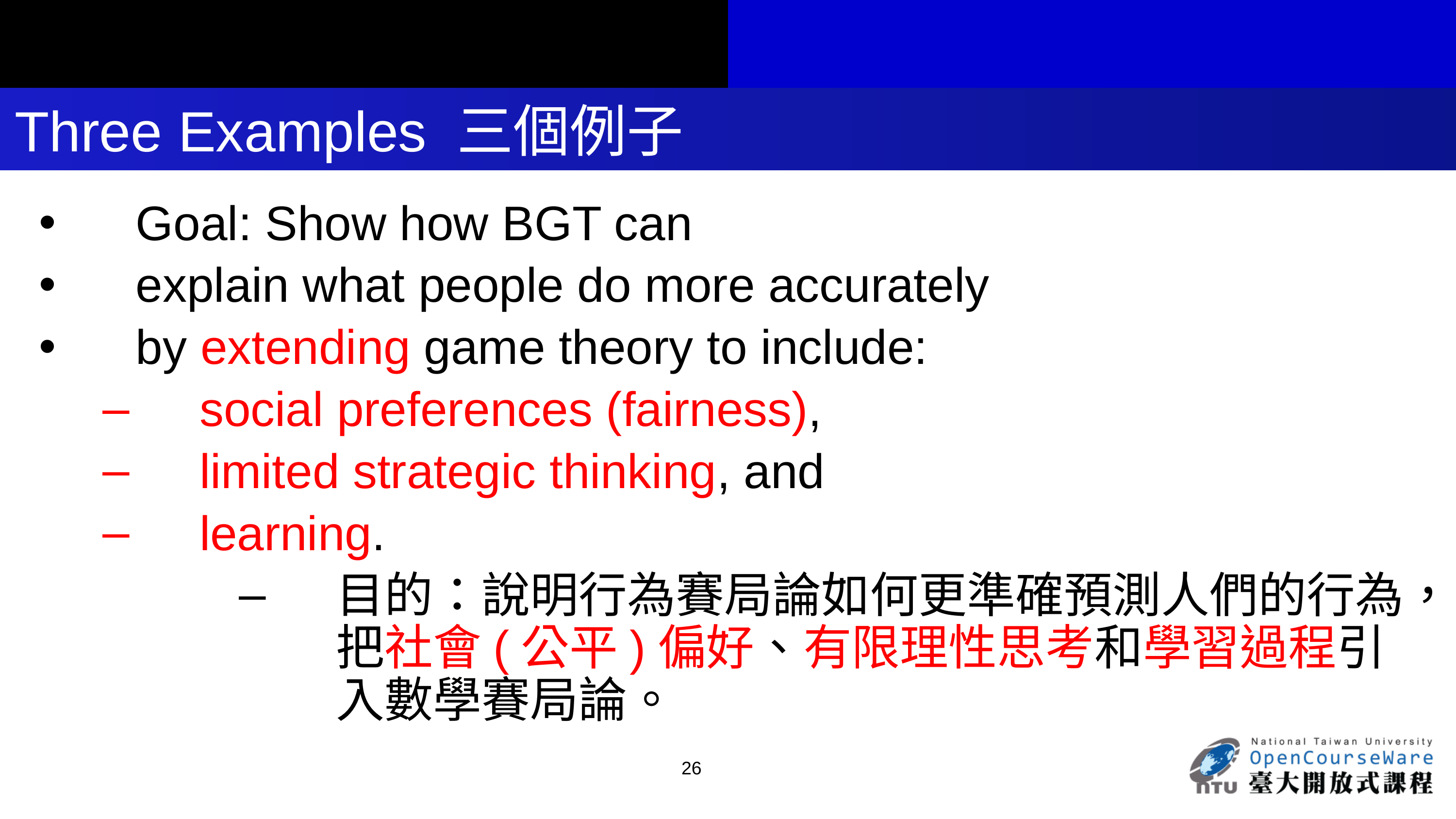

# Three Examples 三個例子
Goal: Show how BGT can
explain what people do more accurately
by extending game theory to include:
social preferences (fairness),
limited strategic thinking, and
learning.
目的：說明行為賽局論如何更準確預測人們的行為，把社會(公平)偏好、有限理性思考和學習過程引入數學賽局論。